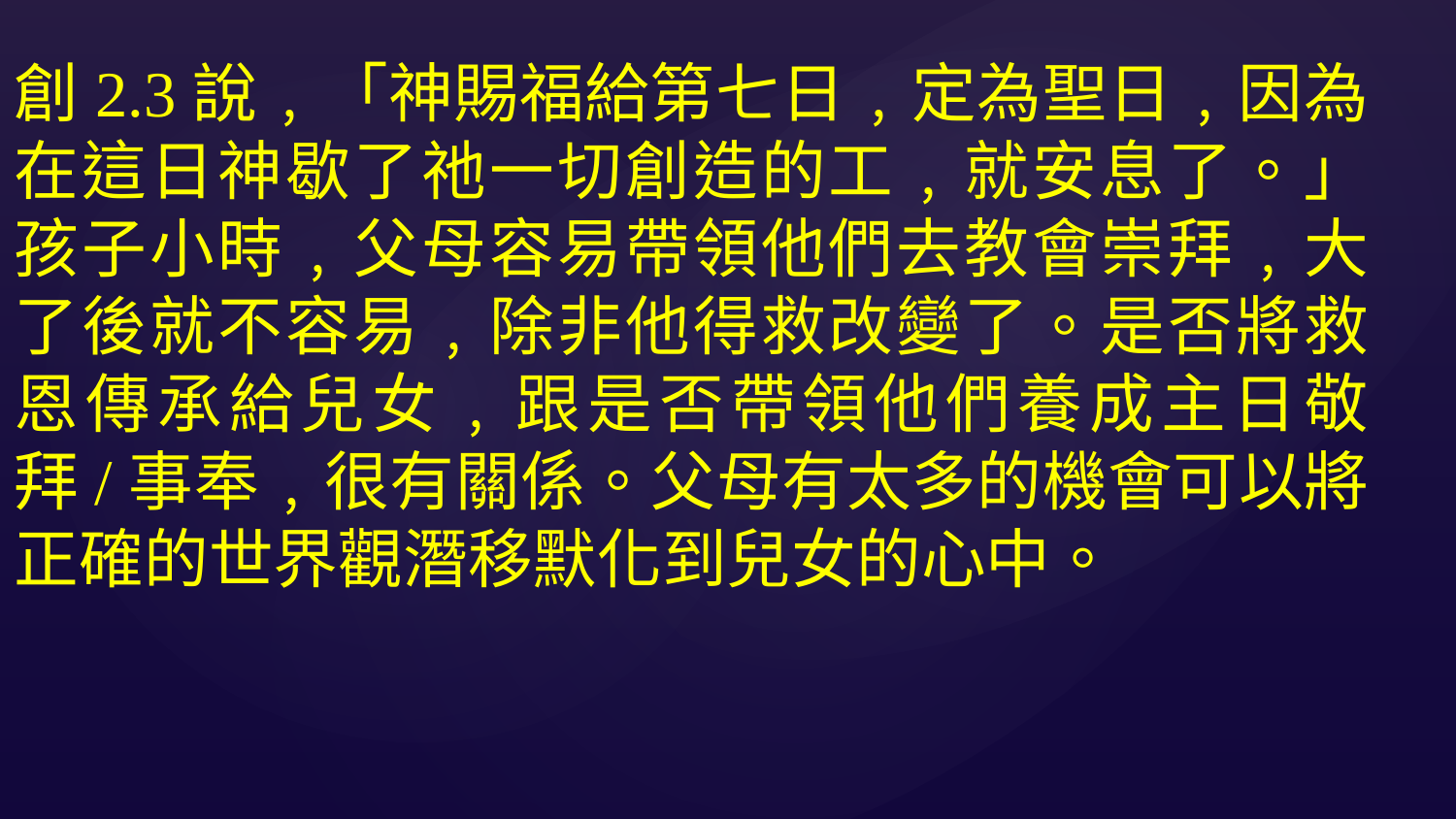

創2.3說﹐「神賜福給第七日﹐定為聖日﹐因為在這日神歇了祂一切創造的工﹐就安息了。」孩子小時﹐父母容易帶領他們去教會崇拜﹐大了後就不容易﹐除非他得救改變了。是否將救恩傳承給兒女﹐跟是否帶領他們養成主日敬拜/事奉﹐很有關係。父母有太多的機會可以將正確的世界觀潛移默化到兒女的心中。